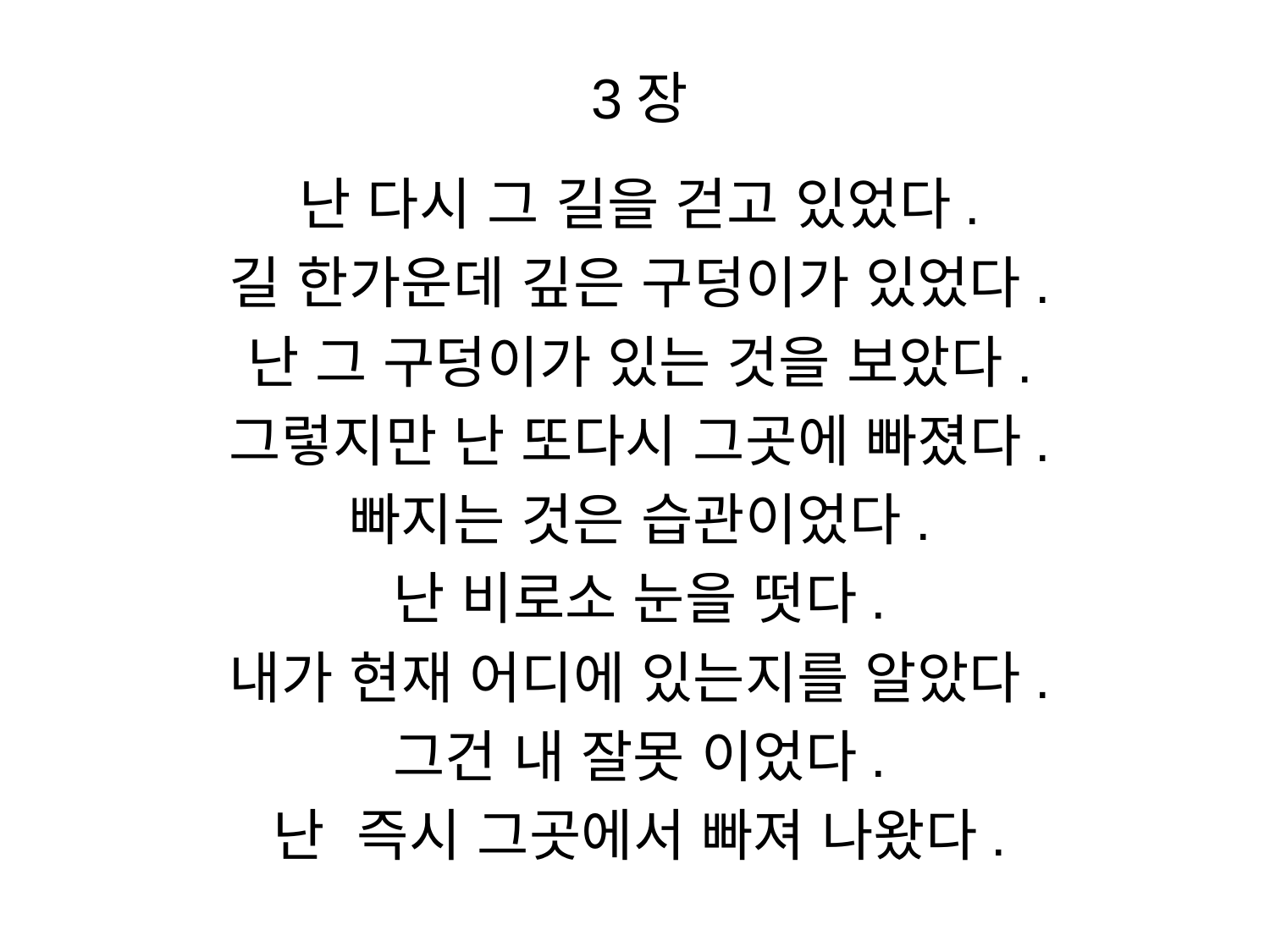

3장

난 다시 그 길을 걷고 있었다.
길 한가운데 깊은 구덩이가 있었다.
난 그 구덩이가 있는 것을 보았다.
그렇지만 난 또다시 그곳에 빠졌다.
빠지는 것은 습관이었다.
난 비로소 눈을 떳다.
내가 현재 어디에 있는지를 알았다.
그건 내 잘못 이었다.
난  즉시 그곳에서 빠져 나왔다.